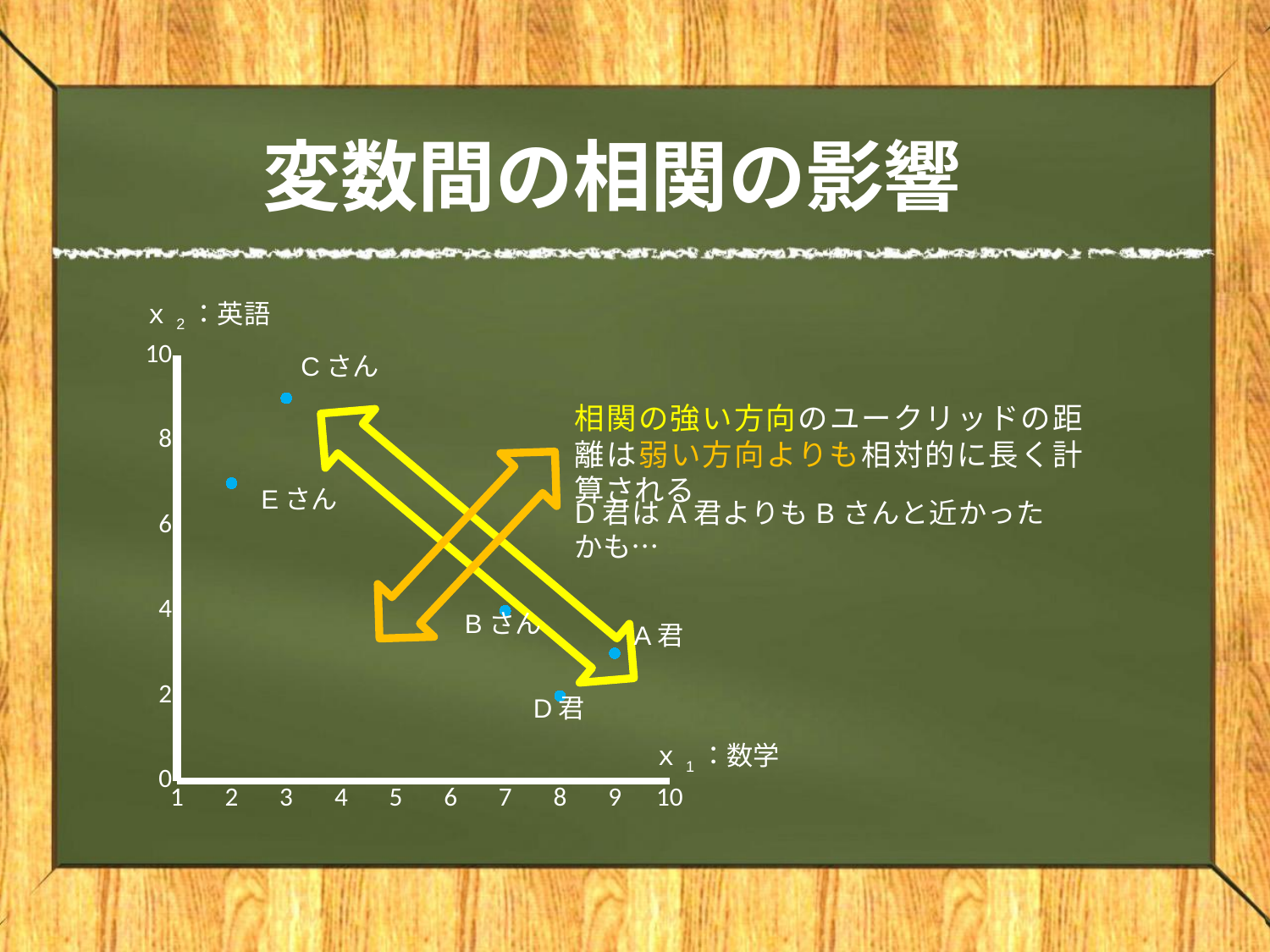

# 変数間の相関の影響
ｘ2：英語

### Chart

| Category | Y の値 |
|---|---|
Cさん
相関の強い方向のユークリッドの距離は弱い方向よりも相対的に長く計算される

Eさん
D君はA君よりもBさんと近かったかも…
Bさん
A君
D君
ｘ1：数学